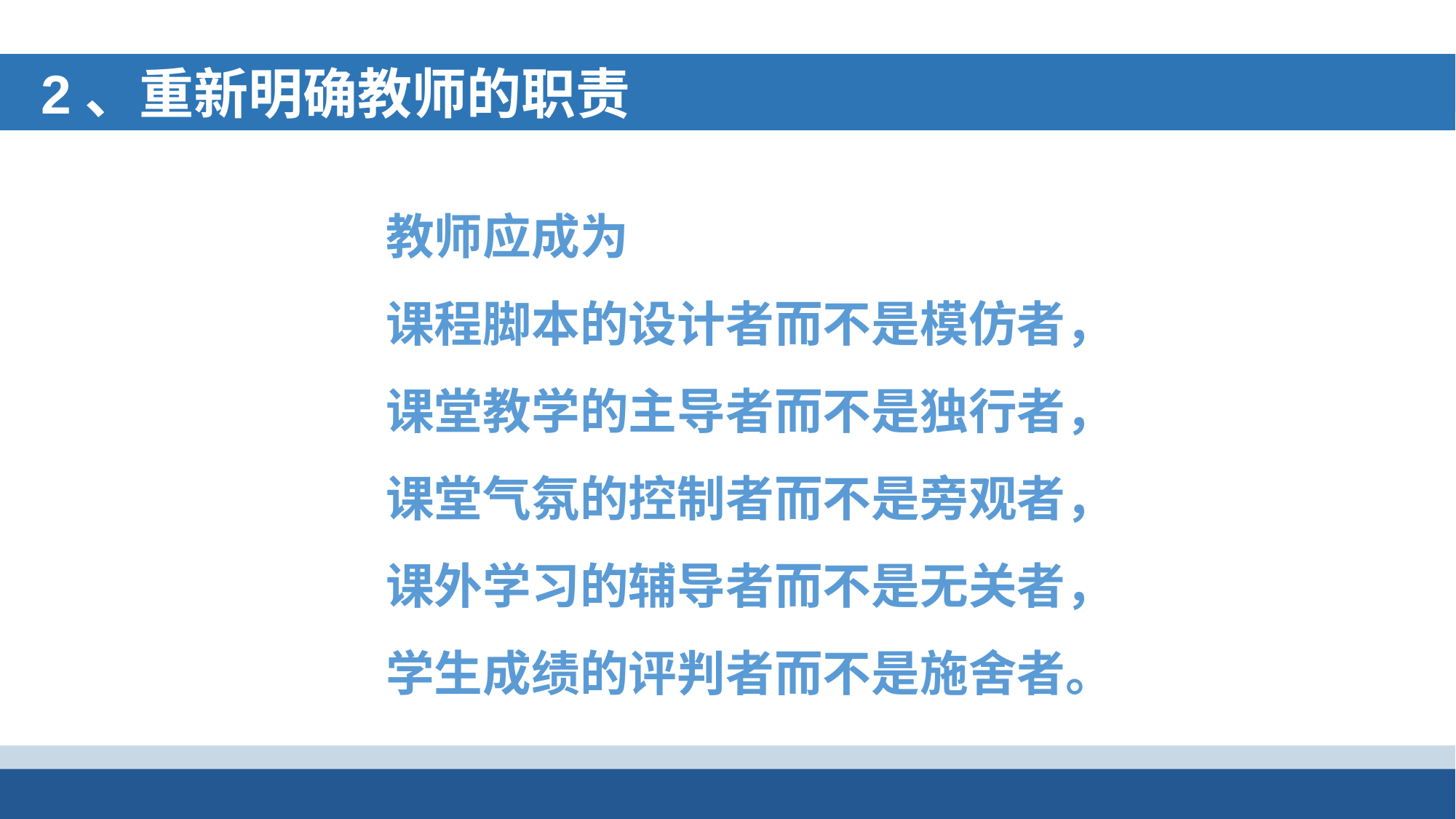

2、重新明确教师的职责
教师应成为
课程脚本的设计者而不是模仿者，
课堂教学的主导者而不是独行者，
课堂气氛的控制者而不是旁观者，
课外学习的辅导者而不是无关者，
学生成绩的评判者而不是施舍者。